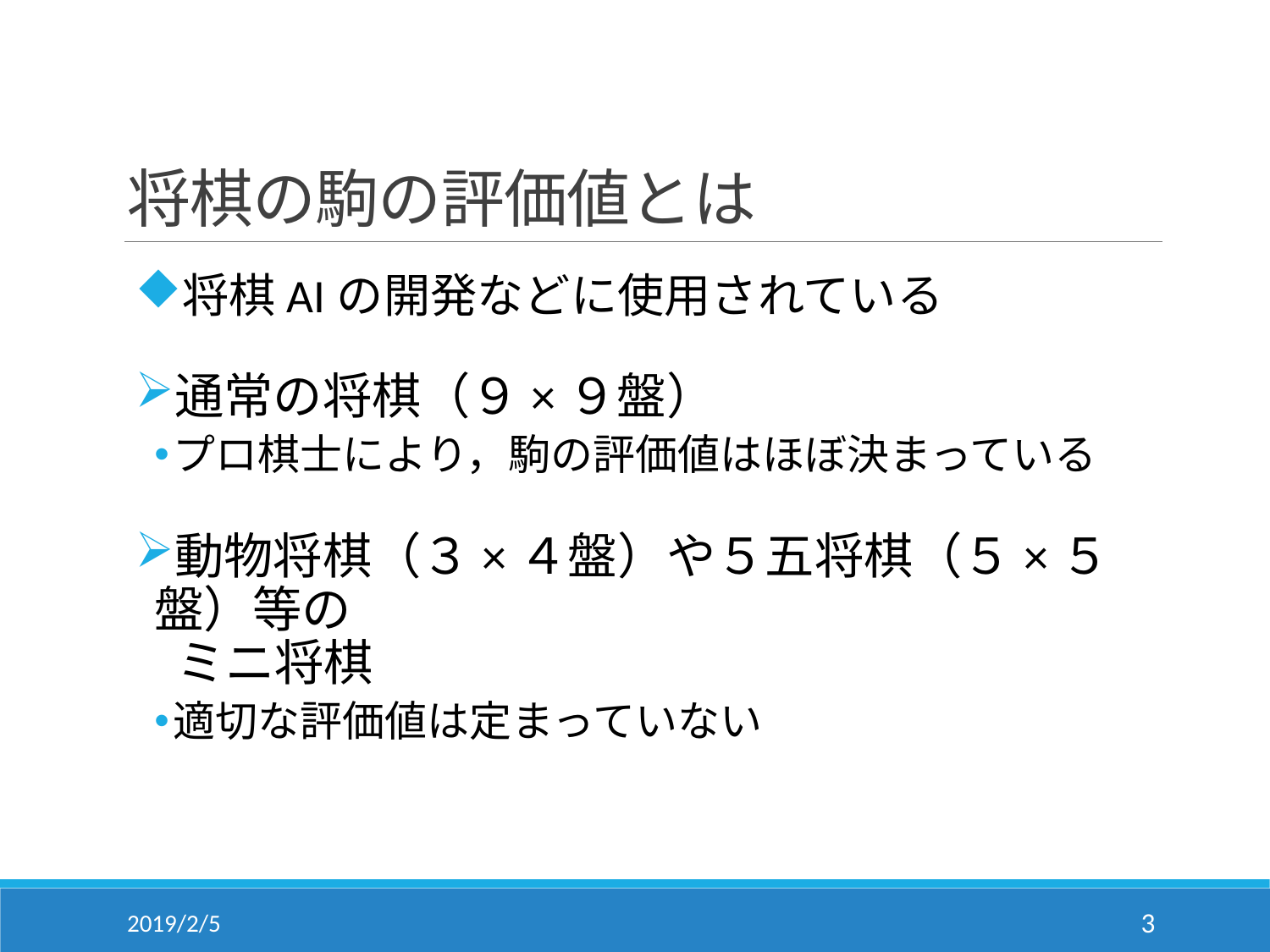

# 将棋の駒の評価値とは
将棋AIの開発などに使用されている

通常の将棋（９×９盤）
プロ棋士により，駒の評価値はほぼ決まっている

動物将棋（３×４盤）や５五将棋（５×５盤）等の
  ミニ将棋
適切な評価値は定まっていない

2019/2/5
3